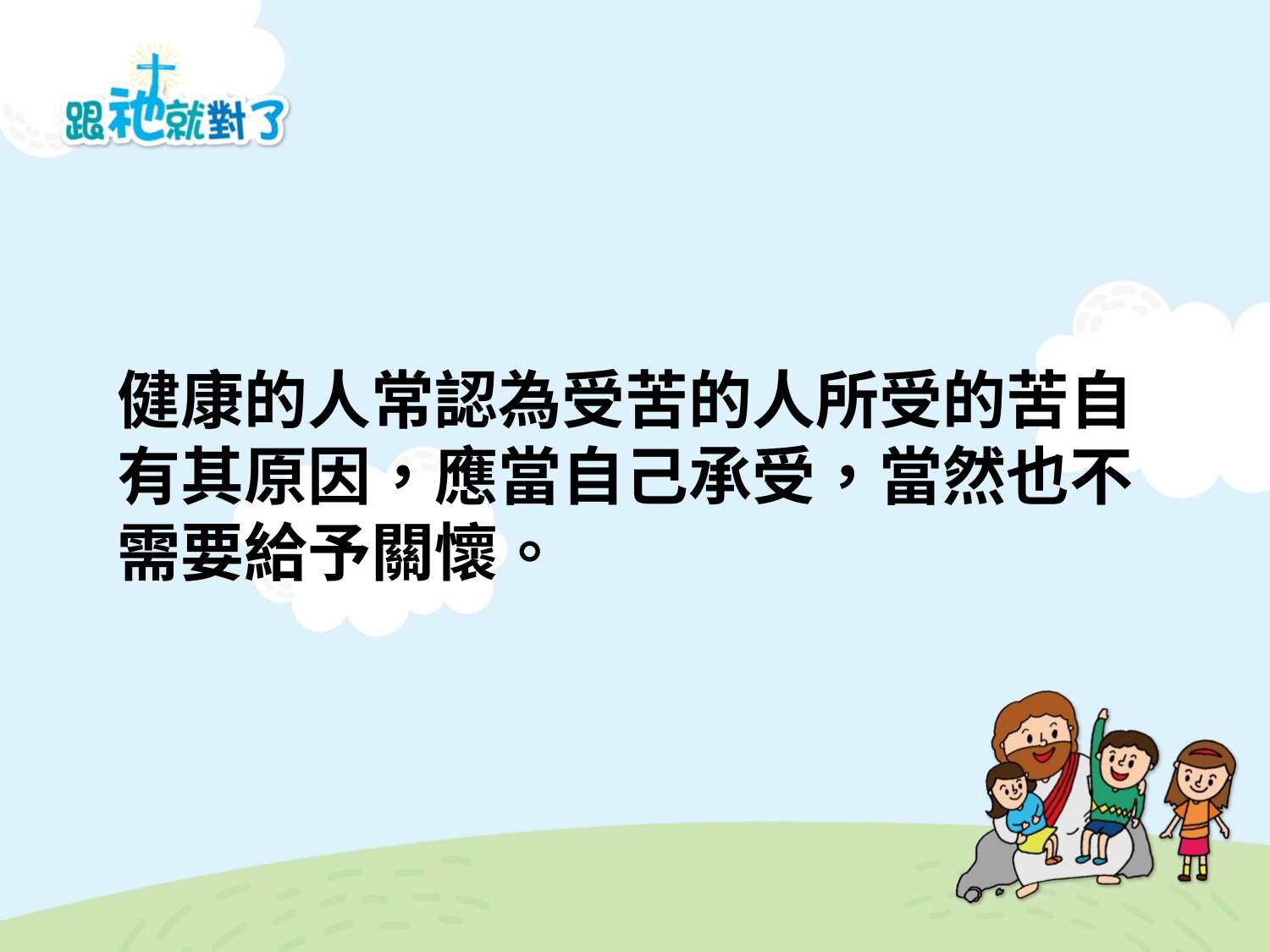

健康的人常認為受苦的人所受的苦自有其原因，應當自己承受，當然也不需要給予關懷。